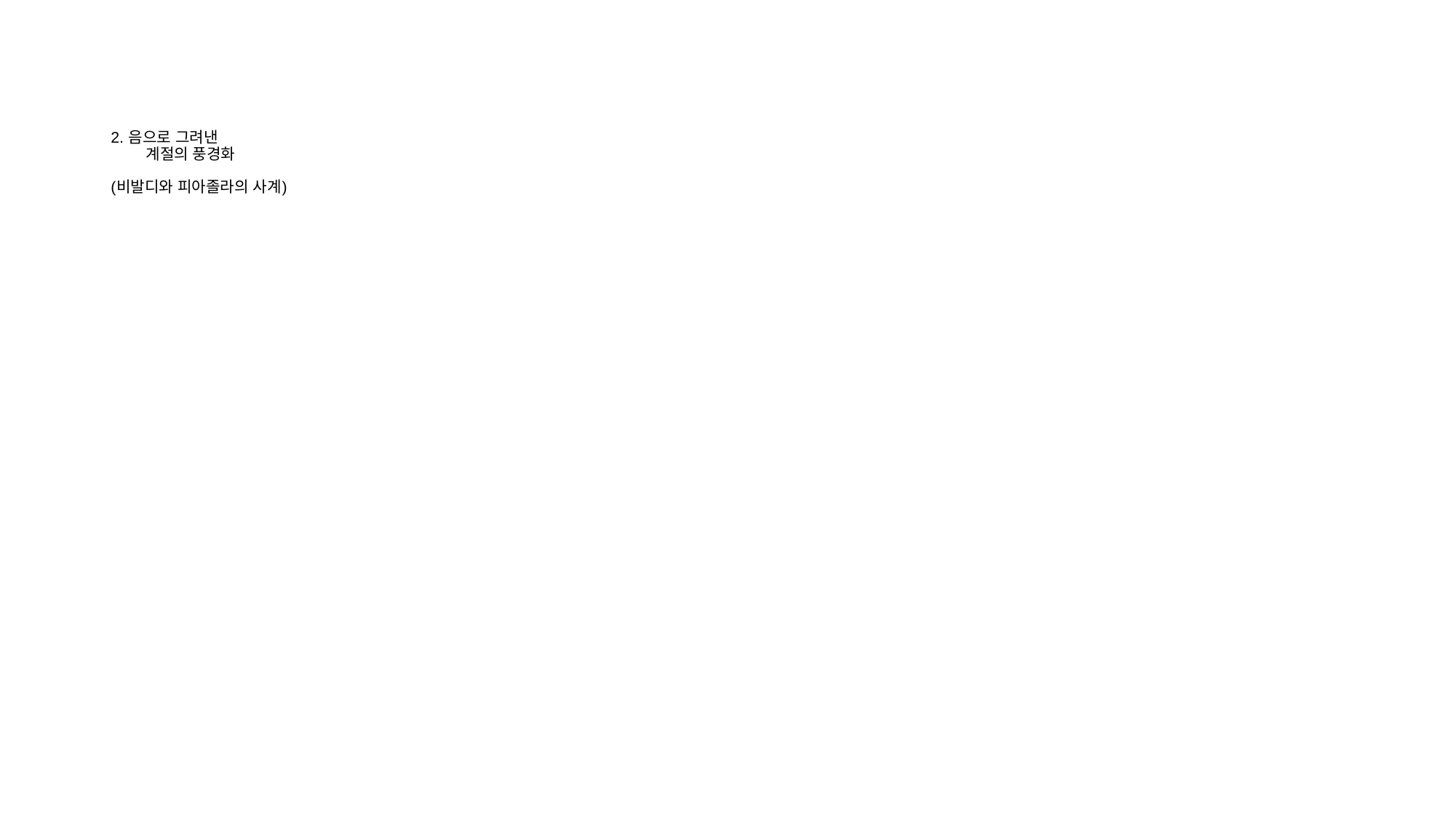

# 2. 음으로 그려낸 계절의 풍경화 (비발디와 피아졸라의 사계)